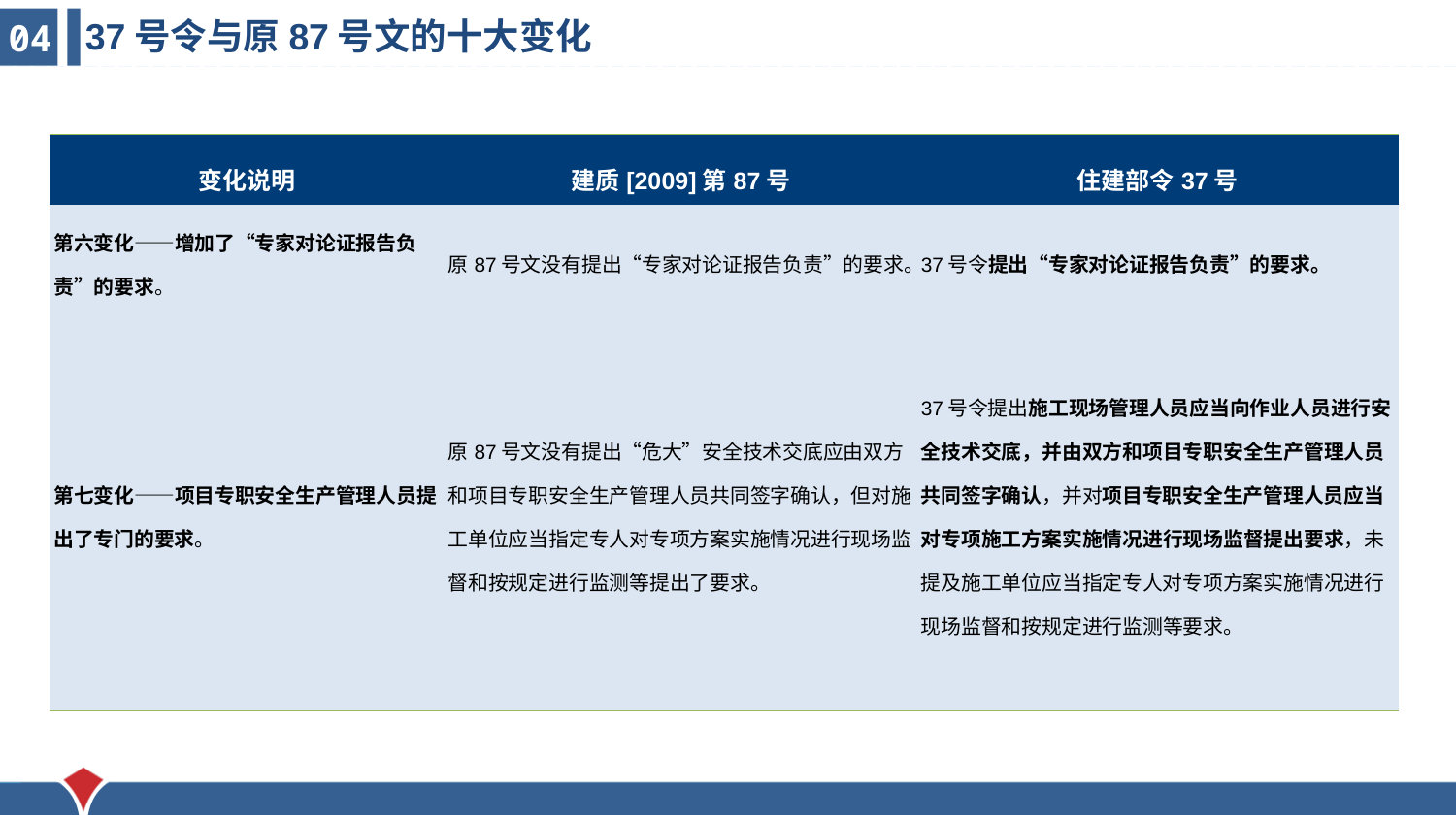

37号令与原87号文的十大变化
04
| 变化说明 | 建质[2009]第87号 | 住建部令37号 |
| --- | --- | --- |
| 第六变化——增加了“专家对论证报告负责”的要求。 | 原87号文没有提出“专家对论证报告负责”的要求。 | 37号令提出“专家对论证报告负责”的要求。 |
| 第七变化——项目专职安全生产管理人员提出了专门的要求。 | 原87号文没有提出“危大”安全技术交底应由双方和项目专职安全生产管理人员共同签字确认，但对施工单位应当指定专人对专项方案实施情况进行现场监督和按规定进行监测等提出了要求。 | 37号令提出施工现场管理人员应当向作业人员进行安全技术交底，并由双方和项目专职安全生产管理人员共同签字确认，并对项目专职安全生产管理人员应当对专项施工方案实施情况进行现场监督提出要求，未提及施工单位应当指定专人对专项方案实施情况进行现场监督和按规定进行监测等要求。 |